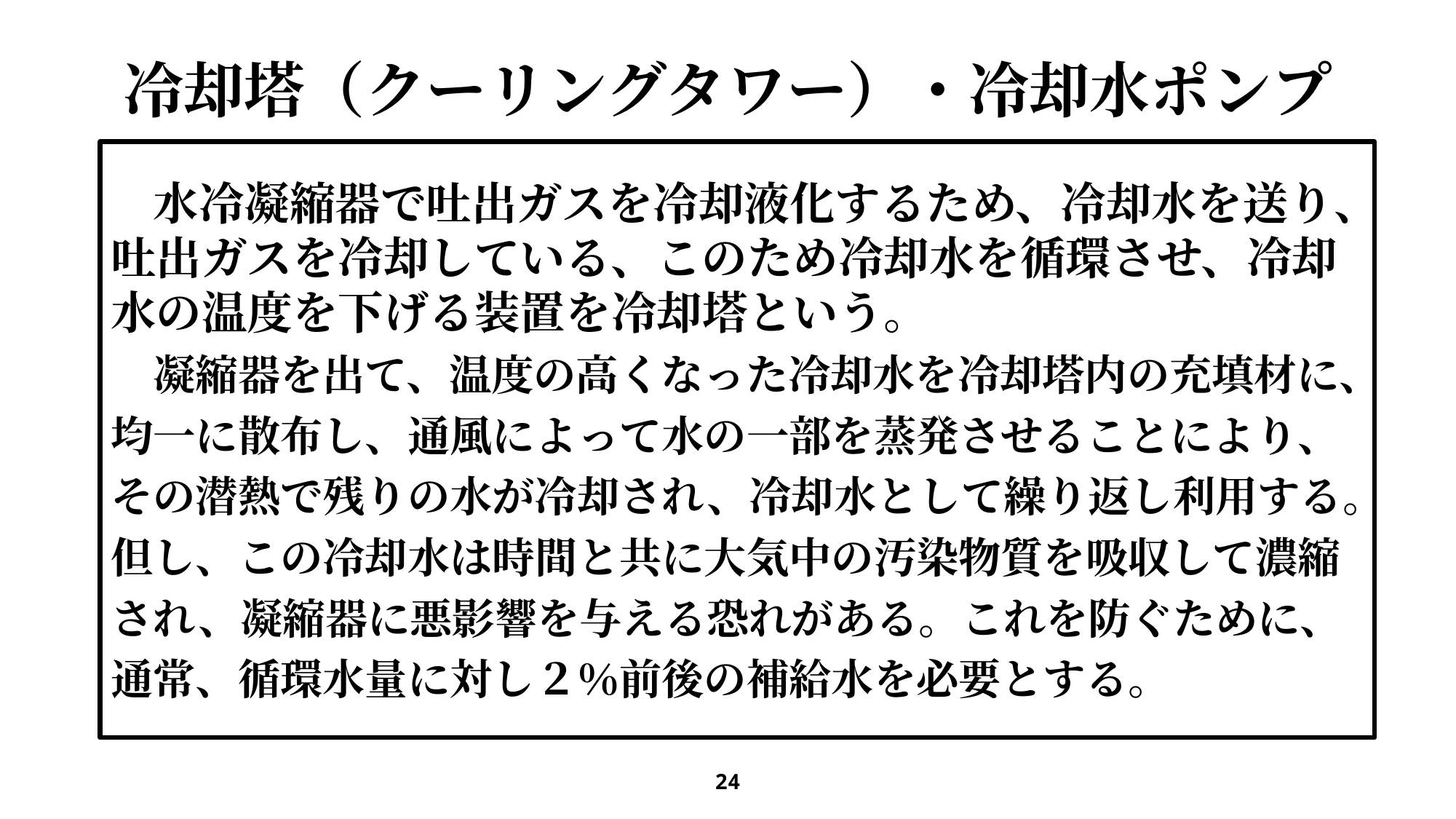

# 冷却塔（クーリングタワー）・冷却水ポンプ
　水冷凝縮器で吐出ガスを冷却液化するため、冷却水を送り、吐出ガスを冷却している、このため冷却水を循環させ、冷却水の温度を下げる装置を冷却塔という。
　凝縮器を出て、温度の高くなった冷却水を冷却塔内の充填材に、
均一に散布し、通風によって水の一部を蒸発させることにより、
その潜熱で残りの水が冷却され、冷却水として繰り返し利用する。
但し、この冷却水は時間と共に大気中の汚染物質を吸収して濃縮
され、凝縮器に悪影響を与える恐れがある。これを防ぐために、
通常、循環水量に対し２％前後の補給水を必要とする。
24